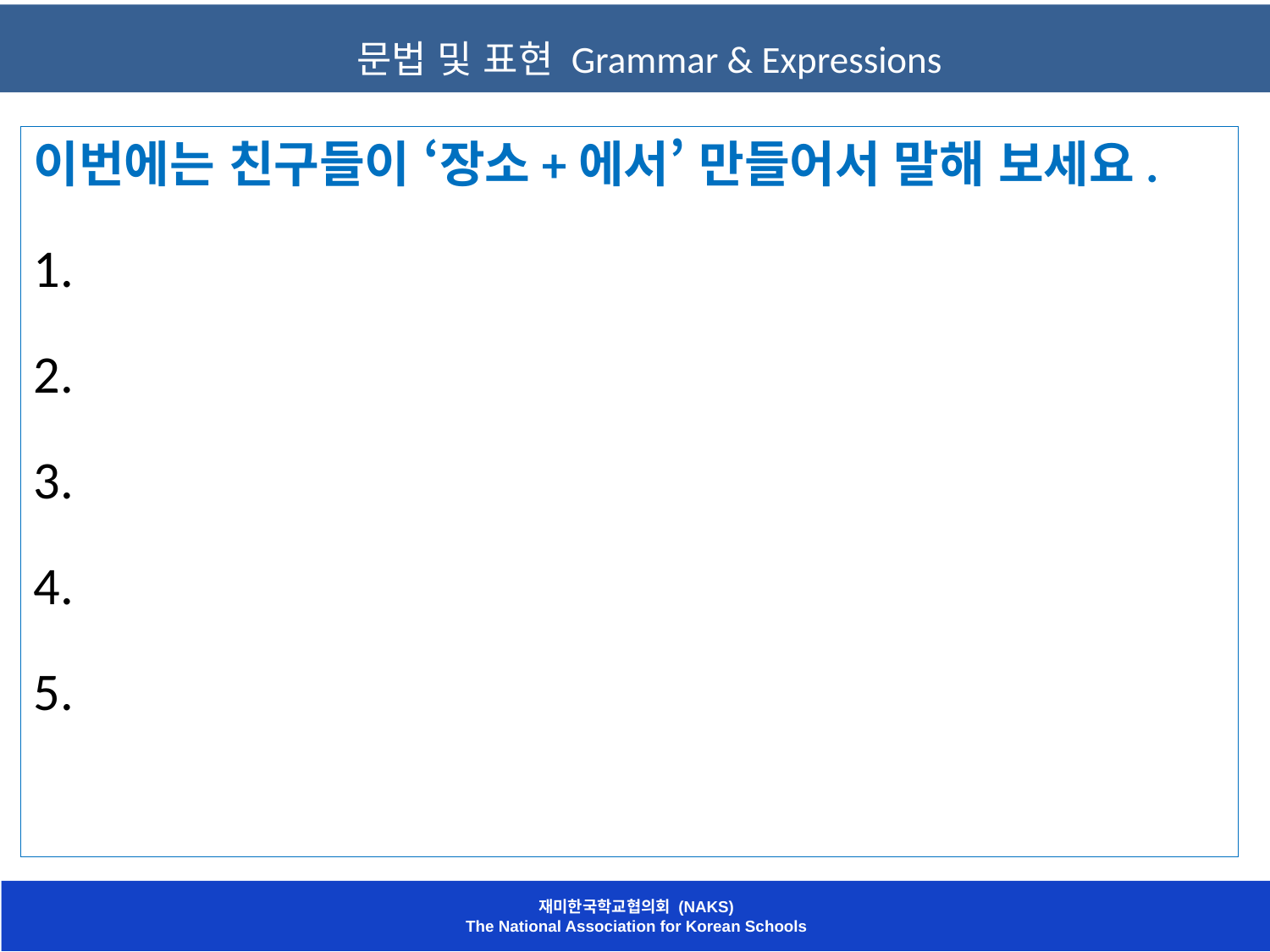

문법 및 표현 Grammar & Expressions
이번에는 친구들이 ‘장소+에서’ 만들어서 말해 보세요.
1.
2.
3.
4.
5.

재미한국학교협의회 (NAKS)
The National Association for Korean Schools